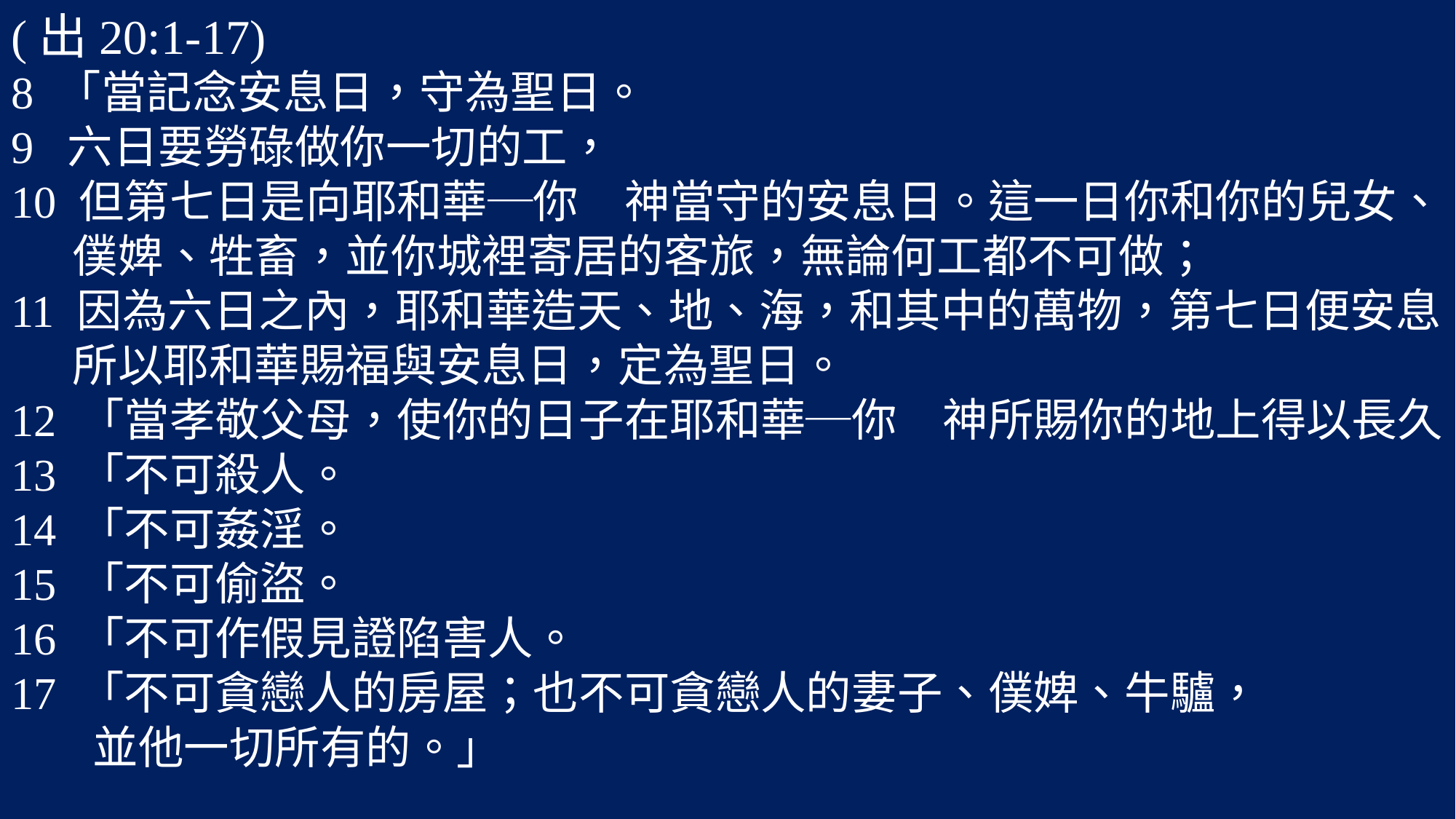

(出20:1-17)
8 「當記念安息日，守為聖日。
9  六日要勞碌做你一切的工，
10 但第七日是向耶和華─你　神當守的安息日。這一日你和你的兒女、
     僕婢、牲畜，並你城裡寄居的客旅，無論何工都不可做；
11 因為六日之內，耶和華造天、地、海，和其中的萬物，第七日便安息，
     所以耶和華賜福與安息日，定為聖日。
12 「當孝敬父母，使你的日子在耶和華─你　神所賜你的地上得以長久。
13 「不可殺人。
14 「不可姦淫。
15 「不可偷盜。
16 「不可作假見證陷害人。
17 「不可貪戀人的房屋；也不可貪戀人的妻子、僕婢、牛驢，
       並他一切所有的。」